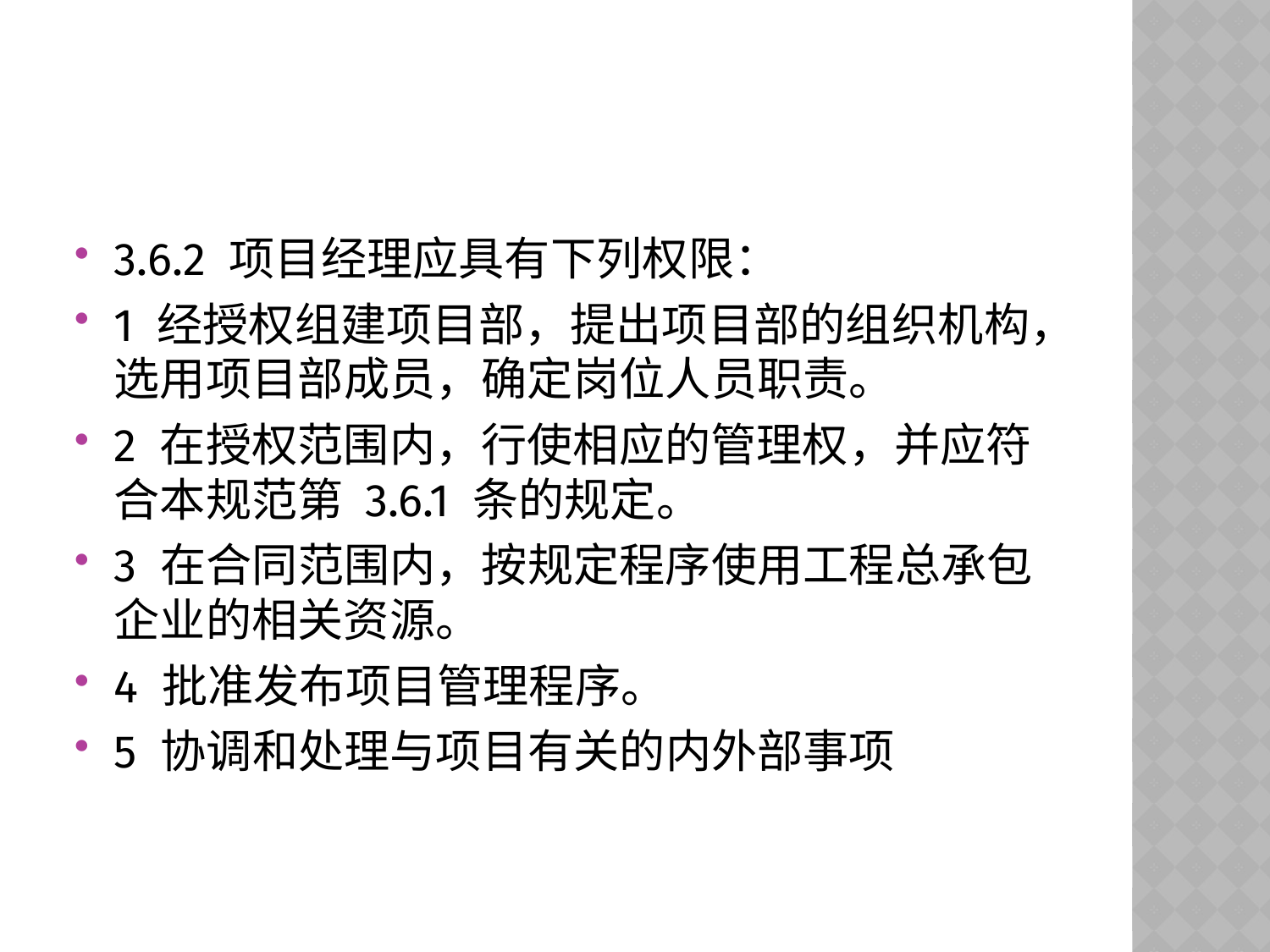

#
3.6.2 项目经理应具有下列权限：
1 经授权组建项目部，提出项目部的组织机构，选用项目部成员，确定岗位人员职责。
2 在授权范围内，行使相应的管理权，并应符合本规范第 3.6.1 条的规定。
3 在合同范围内，按规定程序使用工程总承包企业的相关资源。
4 批准发布项目管理程序。
5 协调和处理与项目有关的内外部事项